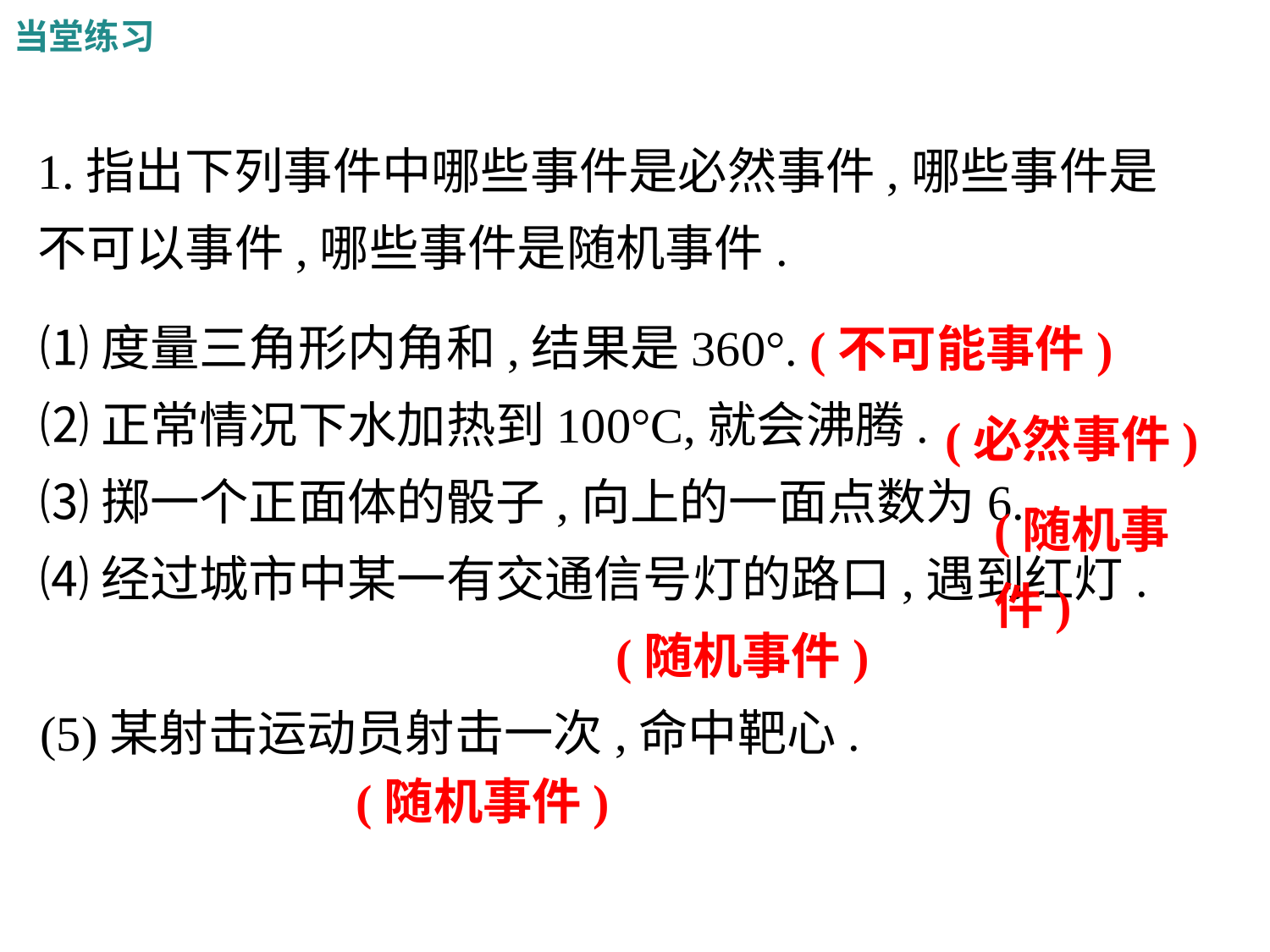

当堂练习
1.指出下列事件中哪些事件是必然事件,哪些事件是不可以事件,哪些事件是随机事件.
⑴度量三角形内角和,结果是360°.
⑵正常情况下水加热到100°C,就会沸腾.
⑶掷一个正面体的骰子,向上的一面点数为6.
⑷经过城市中某一有交通信号灯的路口,遇到红灯.

(5)某射击运动员射击一次,命中靶心.
(不可能事件)
(必然事件)
(随机事件)
(随机事件)
(随机事件)